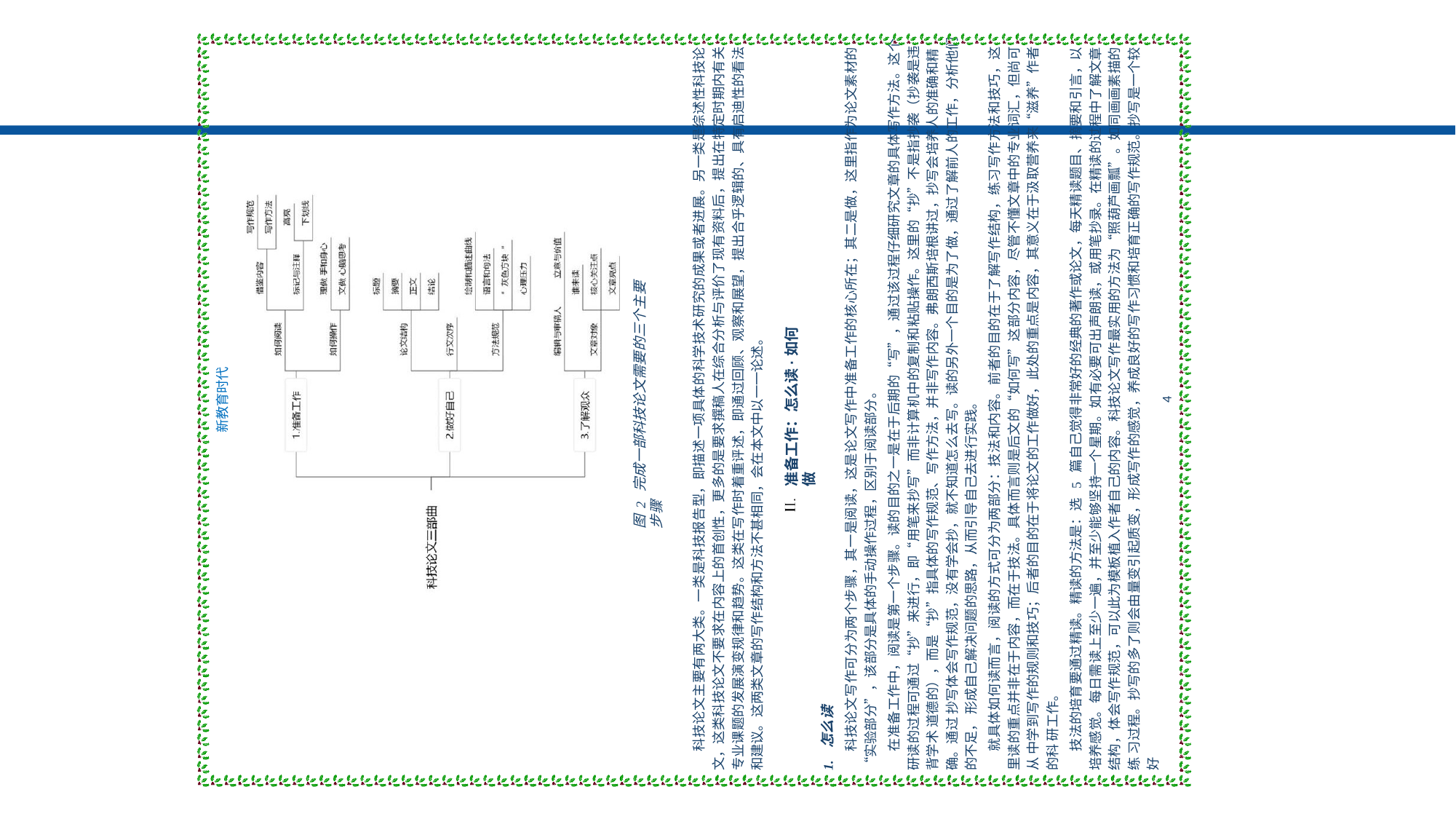

1.   怎么读
科技论文写作可分为两个步骤，其一是阅读，这是论文写作中准备工作的核心所在；其二是做，这里指作为论文素材的 “实验部分”，该部分是具体的手动操作过程，区别于阅读部分。
在准备工作中，阅读是第一个步骤。读的目的之一是在于后期的“写”，通过该过程仔细研究文章的具体写作方法。这个 研读的过程可通过“抄”来进行，即“用笔来抄写”而非计算机中的复制和粘贴操作。这里的“抄”不是指抄袭（抄袭是违背学术 道德的），而是“抄”指具体的写作规范、写作方法，并非写作内容。弗朗西斯培根讲过，抄写会培养人的准确和精确。通过 抄写体会写作规范，没有学会抄，就不知道怎么去写。读的另外一个目的是为了做，通过了解前人的工作，分析他们的不足， 形成自己解决问题的思路，从而引导自己去进行实践。
就具体如何读而言，阅读的方式可分为两部分：技法和内容。前者的目的在于了解写作结构，练习写作方法和技巧，这 里读的重点并非在于内容，而在于技法。具体而言则是后文的“如何写”这部分内容，尽管不懂文章中的专业词汇，但尚可从 中学到写作的规则和技巧；后者的目的在于将论文的工作做好，此处的重点是内容，其意义在于汲取营养来“滋养”作者的科 研工作。
技法的培育要通过精读。精读的方法是：选  5  篇自己觉得非常好的经典的著作或论文，每天精读题目、摘要和引言，以 培养感觉。每日需读上至少一遍，并至少能够坚持一个星期。如有必要可出声朗读，或用笔抄录。在精读的过程中了解文章 结构，体会写作规范，可以此为模板植入作者自己的内容。科技论文写作最实用的方法为“照葫芦画瓢”。如同画画素描的练 习过程。抄写的多了则会由量变引起质变，形成写作的感觉，养成良好的写作习惯和培育正确的写作规范。抄写是一个较好
科技论文主要有两大类。一类是科技报告型，即描述一项具体的科学技术研究的成果或者进展。另一类是综述性科技论 文，这类科技论文不要求在内容上的首创性，更多的是要求撰稿人在综合分析与评价了现有资料后，提出在特定时期内有关 专业课题的发展演变规律和趋势。这类在写作时着重评述，即通过回顾、观察和展望，提出合乎逻辑的、具有启迪性的看法 和建议。这两类文章的写作结构和方法不甚相同，会在本文中以一一论述。

图 2  完成一部科技论文需要的三个主要步骤
准备工作：怎么读·如何做
新教育时代
4